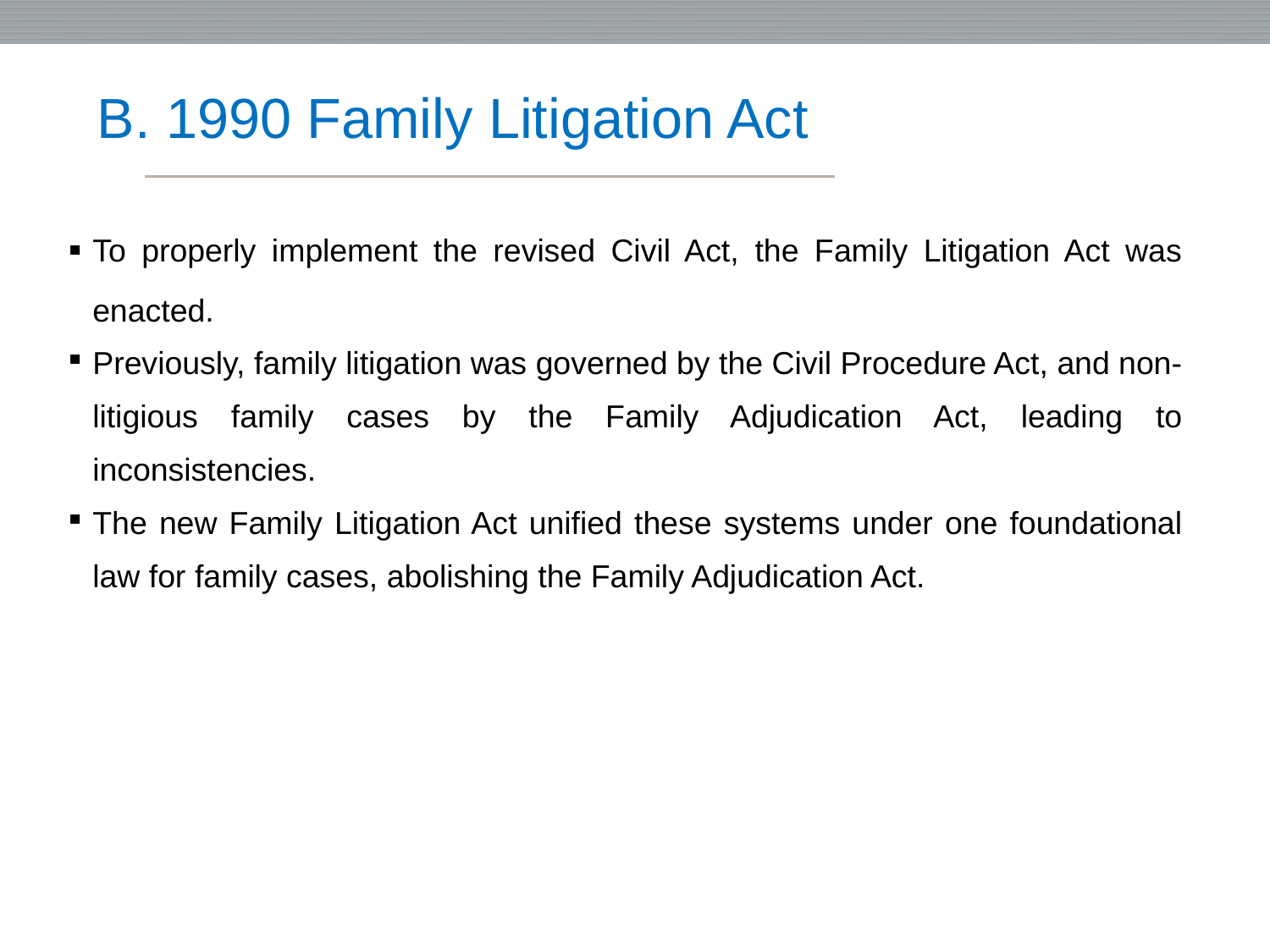

특례법 입법 경위와 목적
﻿B. 1990 Family Litigation Act
| ﻿To properly implement the revised Civil Act, the Family Litigation Act was enacted. Previously, family litigation was governed by the Civil Procedure Act, and non-litigious family cases by the Family Adjudication Act, leading to inconsistencies. The new Family Litigation Act unified these systems under one foundational law for family cases, abolishing the Family Adjudication Act. |
| --- |